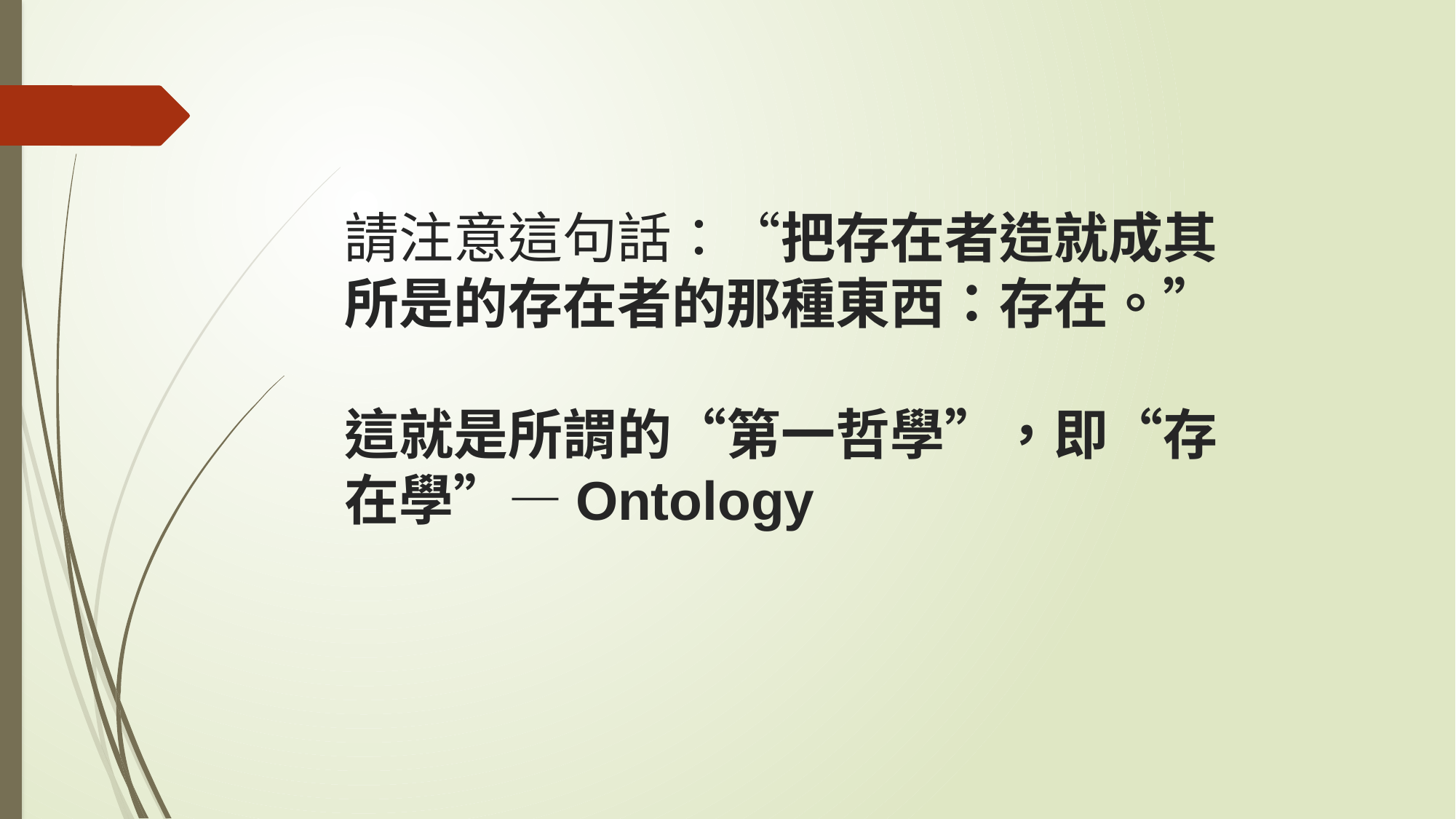

# 請注意這句話：“把存在者造就成其所是的存在者的那種東西：存在。” 這就是所謂的“第一哲學”，即“存在學”—Ontology